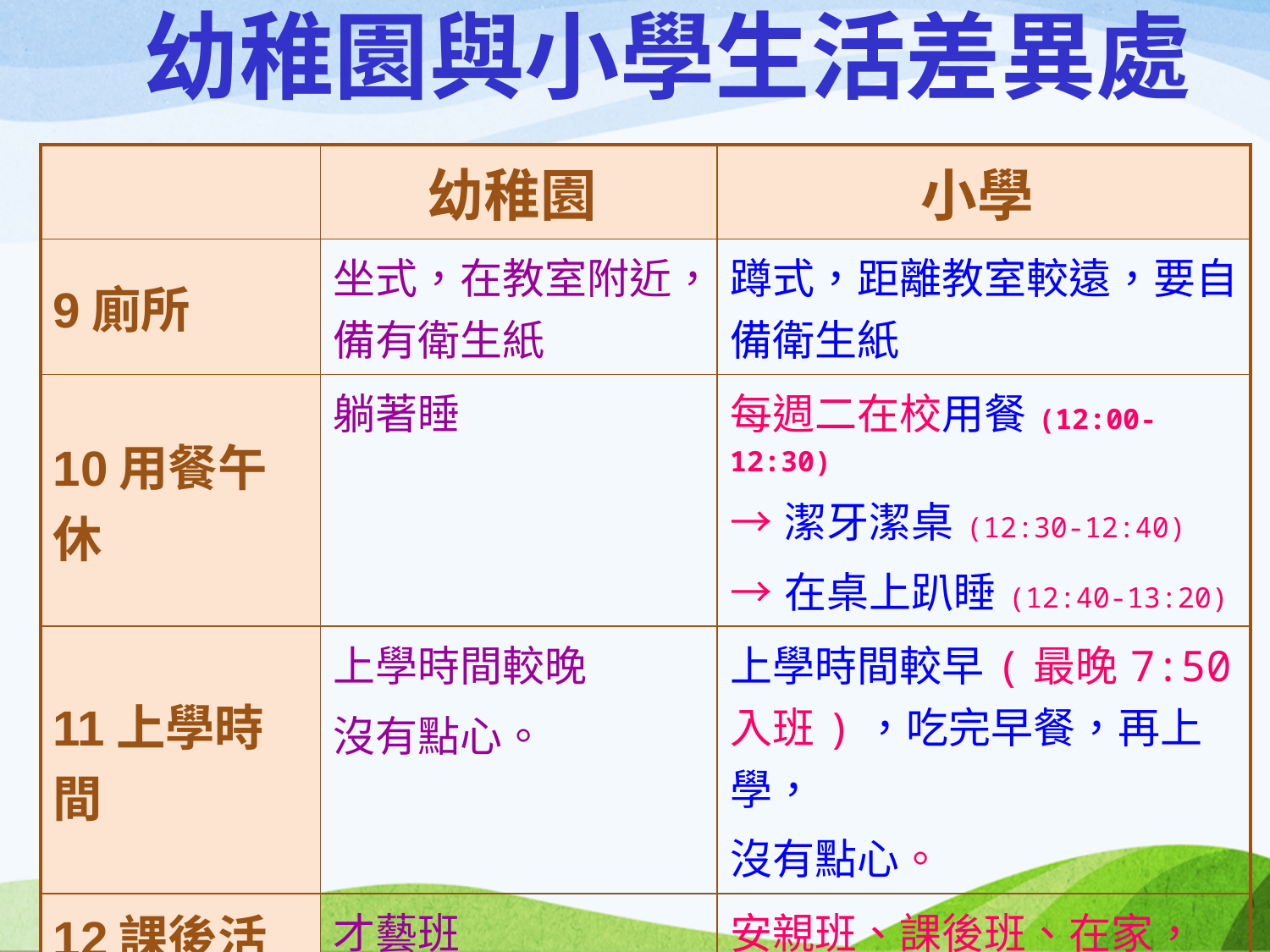

幼稚園與小學生活差異處
|  | 幼稚園 | 小學 |
| --- | --- | --- |
| 9廁所 | 坐式，在教室附近，備有衛生紙 | 蹲式，距離教室較遠，要自備衛生紙 |
| 10用餐午休 | 躺著睡 | 每週二在校用餐(12:00-12:30) →潔牙潔桌(12:30-12:40) →在桌上趴睡(12:40-13:20) |
| 11上學時間 | 上學時間較晚 沒有點心。 | 上學時間較早(最晚7:50入班)，吃完早餐，再上學， 沒有點心。 |
| 12課後活動 | 才藝班 | 安親班、課後班、在家，掌握寫功課時間 |